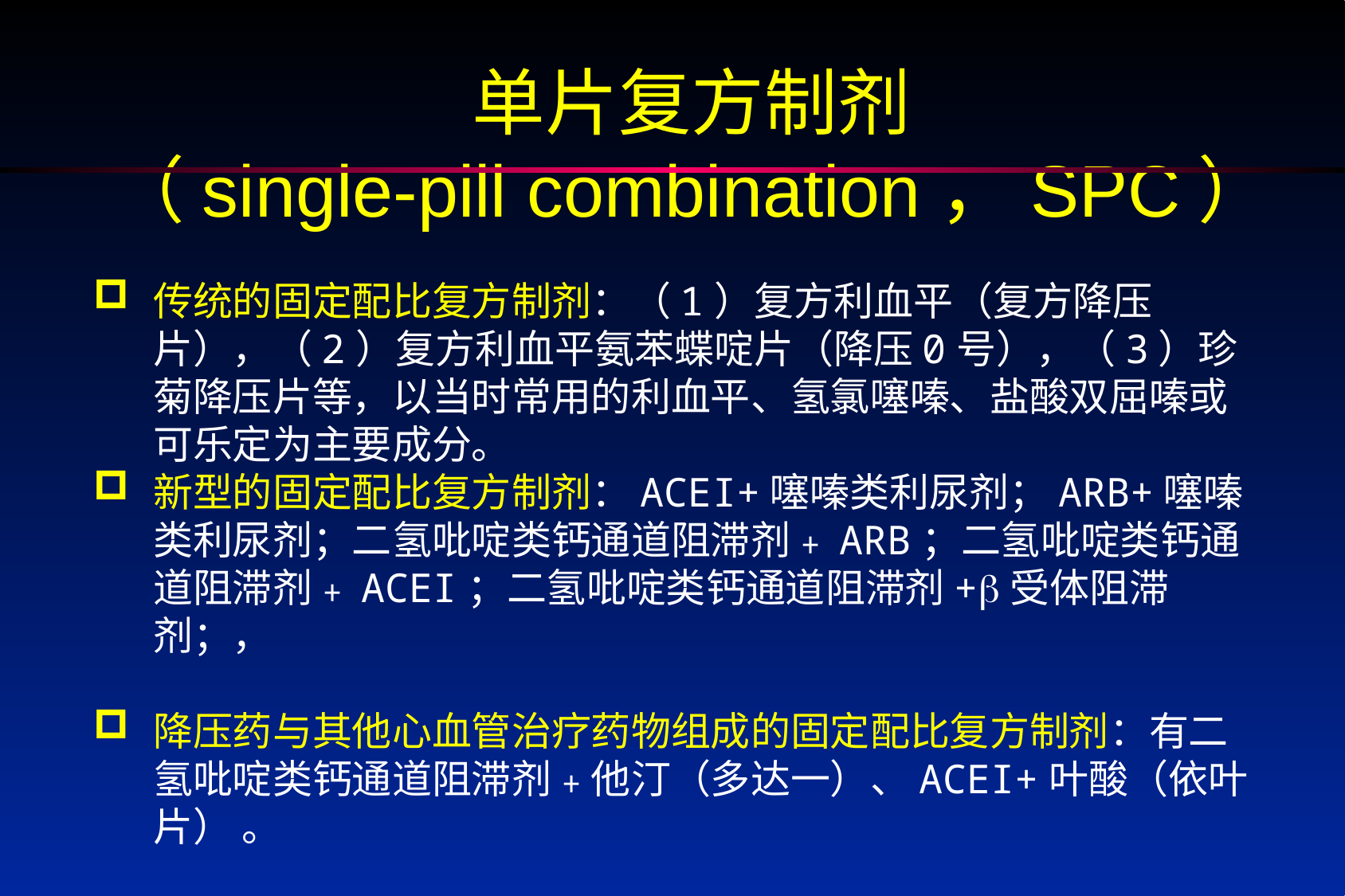

# 单片复方制剂 （single-pill combination，SPC）

传统的固定配比复方制剂：（1）复方利血平（复方降压片），（2）复方利血平氨苯蝶啶片（降压0号），（3）珍菊降压片等，以当时常用的利血平、氢氯噻嗪、盐酸双屈嗪或可乐定为主要成分。
新型的固定配比复方制剂：ACEI+噻嗪类利尿剂；ARB+噻嗪类利尿剂；二氢吡啶类钙通道阻滞剂﹢ARB；二氢吡啶类钙通道阻滞剂﹢ACEI；二氢吡啶类钙通道阻滞剂+β受体阻滞剂；，

降压药与其他心血管治疗药物组成的固定配比复方制剂：有二氢吡啶类钙通道阻滞剂﹢他汀（多达一）、ACEI+叶酸（依叶片） 。